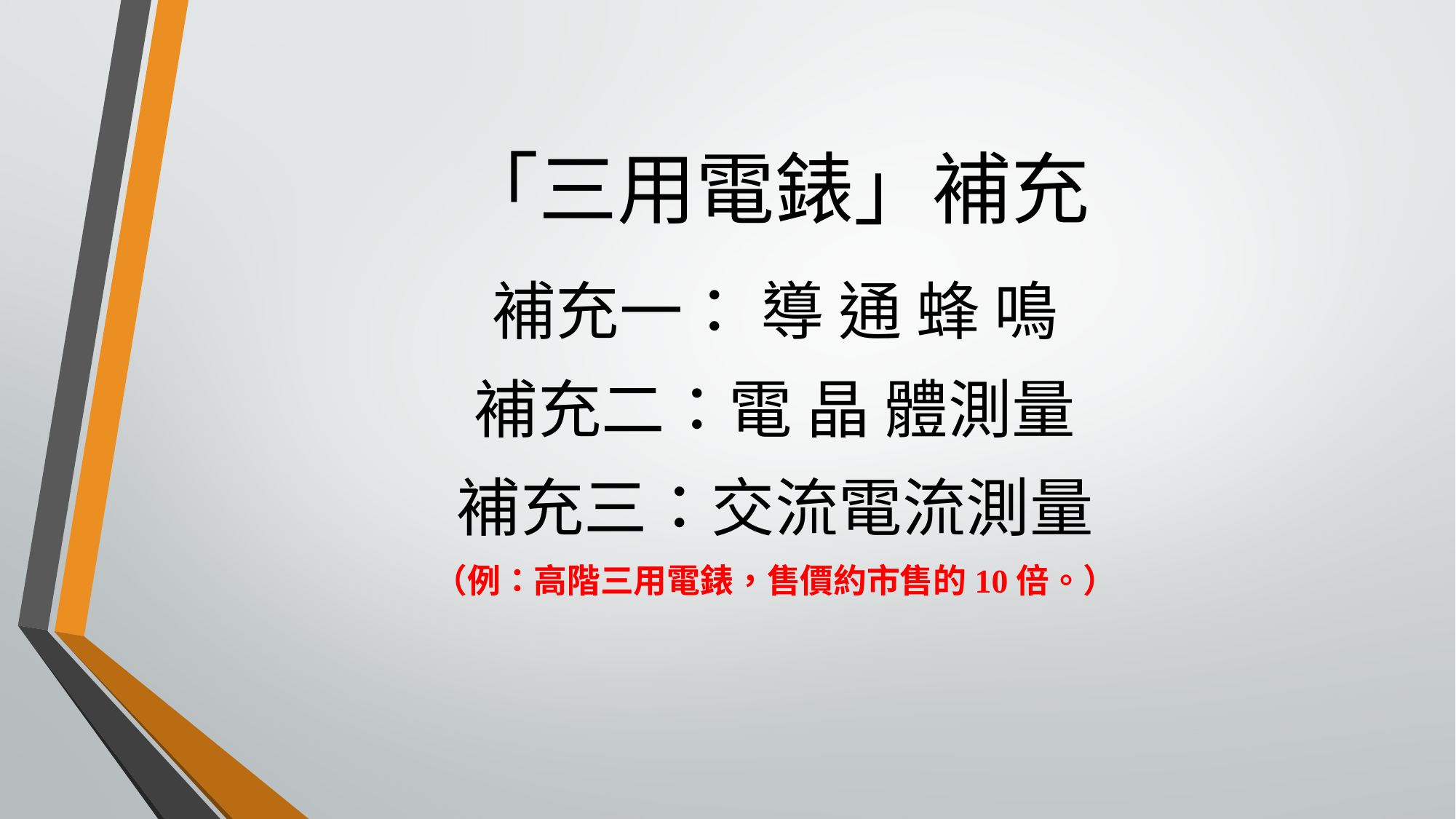

# 「三用電錶」補充
補充一： 導 通 蜂 鳴
補充二：電 晶 體測量
補充三：交流電流測量
（例：高階三用電錶，售價約市售的10倍。）